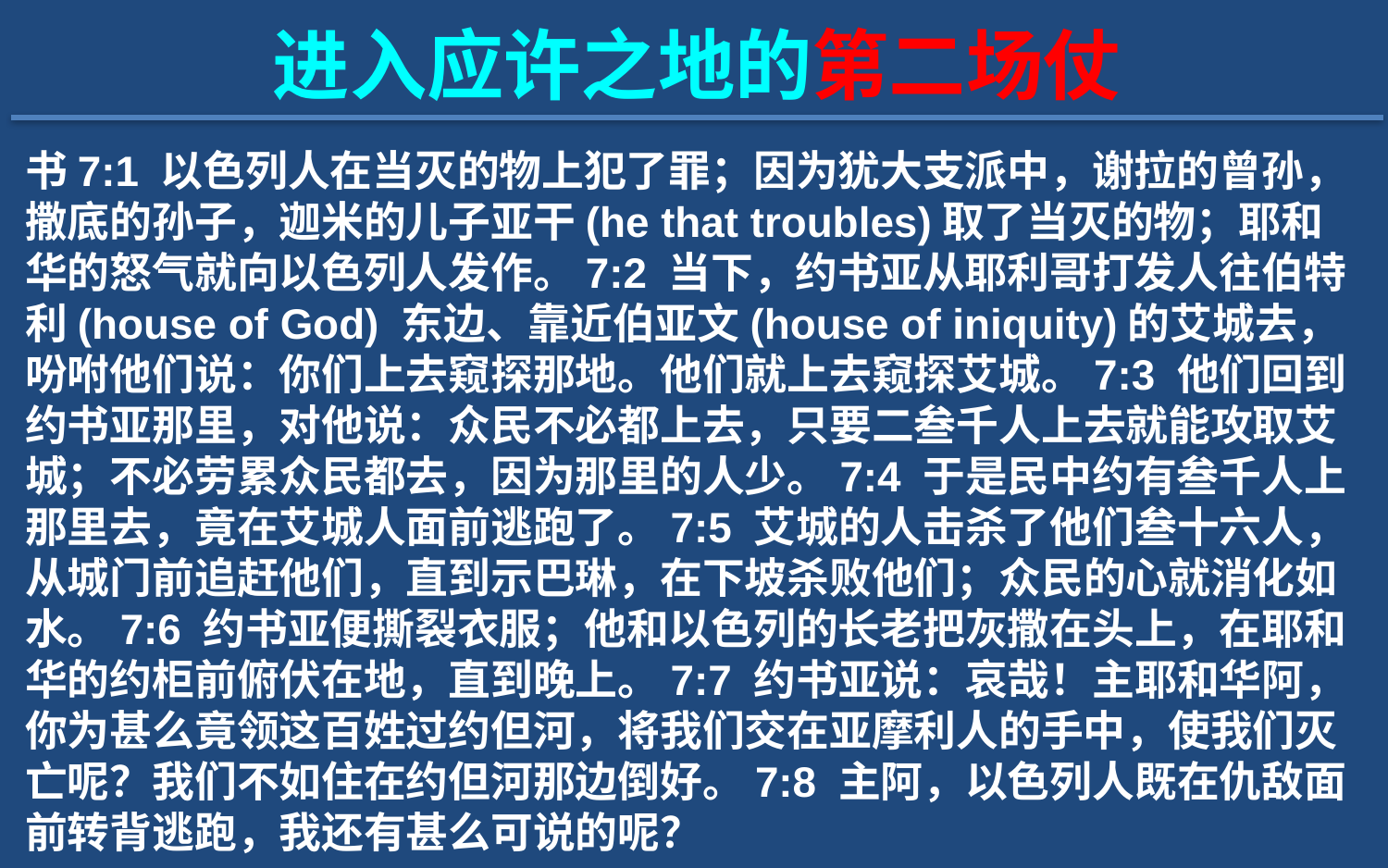

进入应许之地的第二场仗
书7:1 以色列人在当灭的物上犯了罪；因为犹大支派中，谢拉的曾孙，撒底的孙子，迦米的儿子亚干(he that troubles)取了当灭的物；耶和华的怒气就向以色列人发作。7:2 当下，约书亚从耶利哥打发人往伯特利(house of God) 东边、靠近伯亚文(house of iniquity)的艾城去，吩咐他们说：你们上去窥探那地。他们就上去窥探艾城。7:3 他们回到约书亚那里，对他说：众民不必都上去，只要二叁千人上去就能攻取艾城；不必劳累众民都去，因为那里的人少。7:4 于是民中约有叁千人上那里去，竟在艾城人面前逃跑了。7:5 艾城的人击杀了他们叁十六人，从城门前追赶他们，直到示巴琳，在下坡杀败他们；众民的心就消化如水。7:6 约书亚便撕裂衣服；他和以色列的长老把灰撒在头上，在耶和华的约柜前俯伏在地，直到晚上。7:7 约书亚说：哀哉！主耶和华阿，你为甚么竟领这百姓过约但河，将我们交在亚摩利人的手中，使我们灭亡呢？我们不如住在约但河那边倒好。7:8 主阿，以色列人既在仇敌面前转背逃跑，我还有甚么可说的呢？